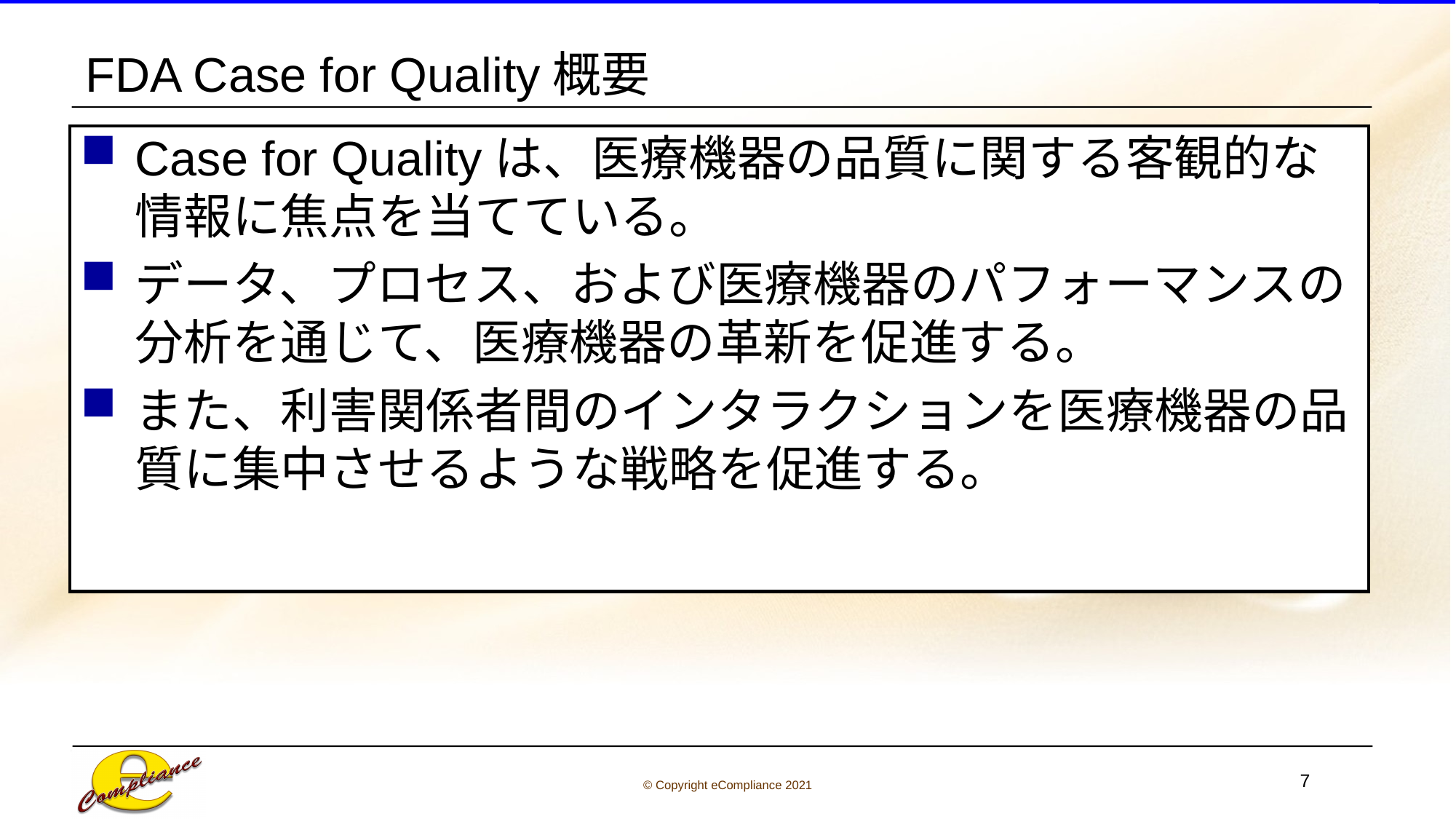

# FDA Case for Quality概要
Case for Qualityは、医療機器の品質に関する客観的な情報に焦点を当てている。
データ、プロセス、および医療機器のパフォーマンスの分析を通じて、医療機器の革新を促進する。
また、利害関係者間のインタラクションを医療機器の品質に集中させるような戦略を促進する。